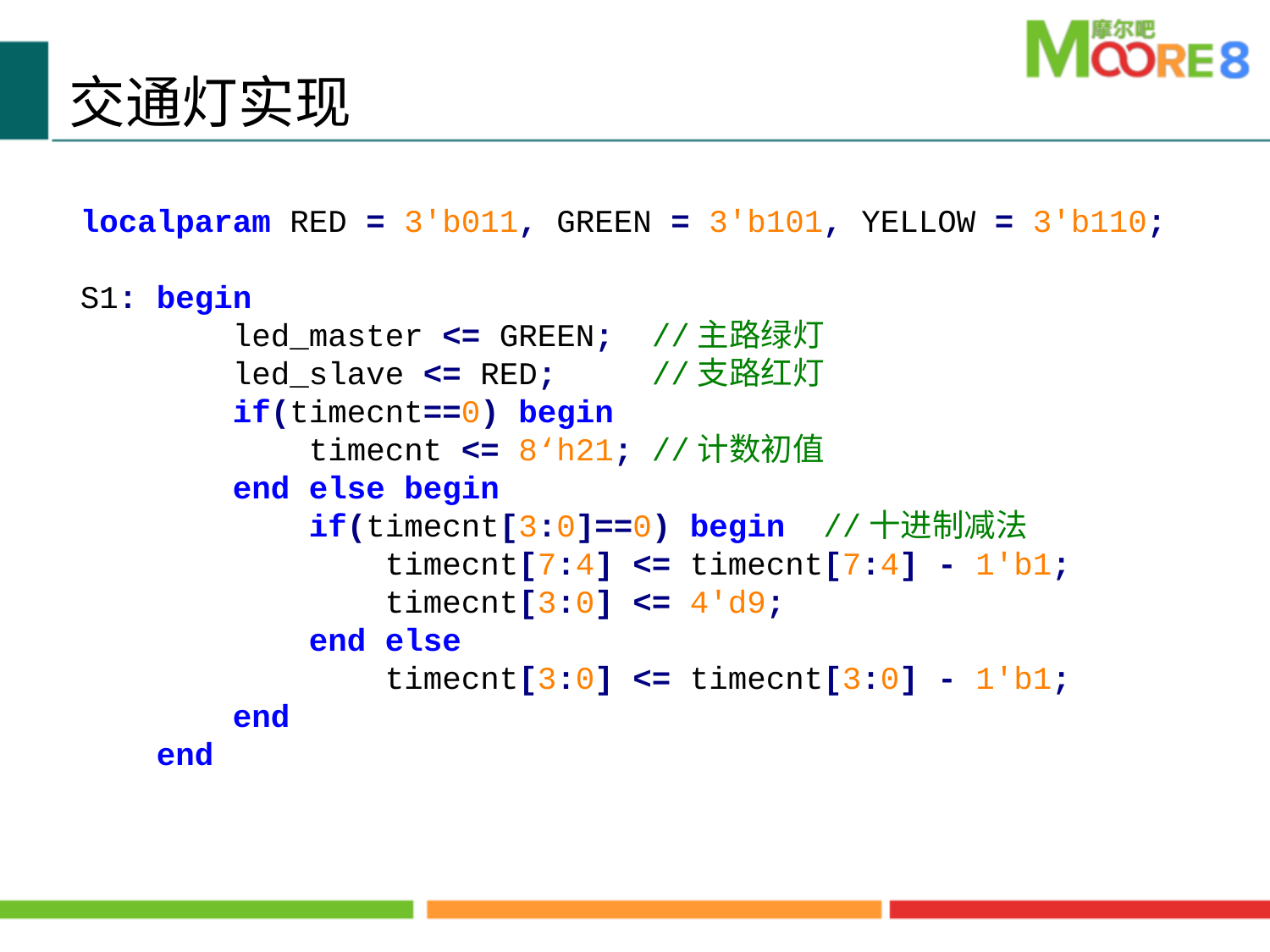

交通灯实现
localparam RED = 3'b011, GREEN = 3'b101, YELLOW = 3'b110;

S1: begin
        led_master <= GREEN;  //主路绿灯
        led_slave <= RED;     //支路红灯
        if(timecnt==0) begin
            timecnt <= 8‘h21; //计数初值
        end else begin
            if(timecnt[3:0]==0) begin  //十进制减法
                timecnt[7:4] <= timecnt[7:4] - 1'b1;
                timecnt[3:0] <= 4'd9;
            end else
                timecnt[3:0] <= timecnt[3:0] - 1'b1;
        end
    end